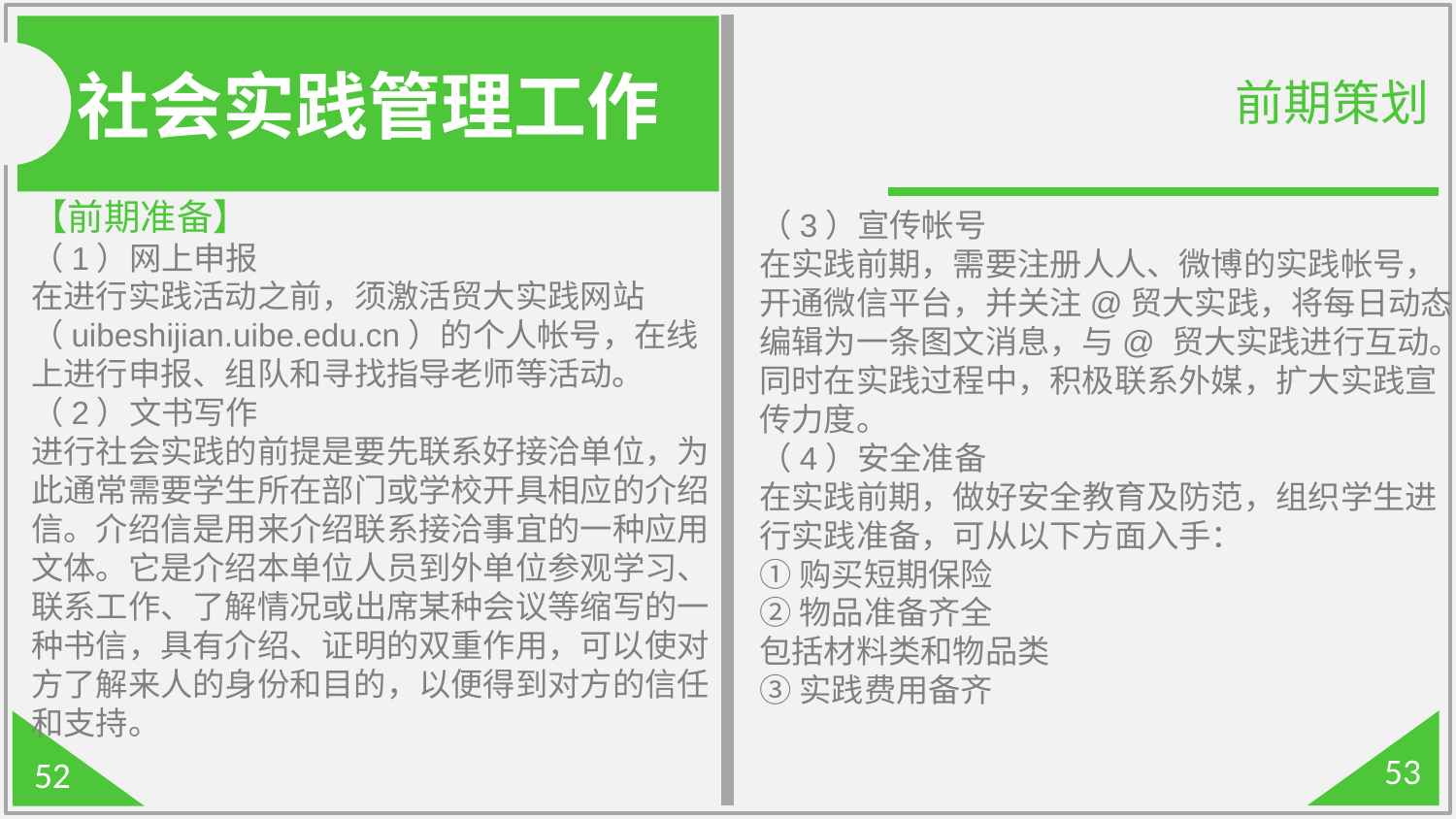

社会实践管理工作

前期策划

【前期准备】
（1）网上申报
在进行实践活动之前，须激活贸大实践网站（uibeshijian.uibe.edu.cn）的个人帐号，在线上进行申报、组队和寻找指导老师等活动。
（2）文书写作
进行社会实践的前提是要先联系好接洽单位，为此通常需要学生所在部门或学校开具相应的介绍信。介绍信是用来介绍联系接洽事宜的一种应用文体。它是介绍本单位人员到外单位参观学习、联系工作、了解情况或出席某种会议等缩写的一种书信，具有介绍、证明的双重作用，可以使对方了解来人的身份和目的，以便得到对方的信任和支持。

（3）宣传帐号
在实践前期，需要注册人人、微博的实践帐号，开通微信平台，并关注@贸大实践，将每日动态编辑为一条图文消息，与@ 贸大实践进行互动。
同时在实践过程中，积极联系外媒，扩大实践宣传力度。
（4）安全准备
在实践前期，做好安全教育及防范，组织学生进行实践准备，可从以下方面入手：
①购买短期保险
②物品准备齐全
包括材料类和物品类
③实践费用备齐

53
52